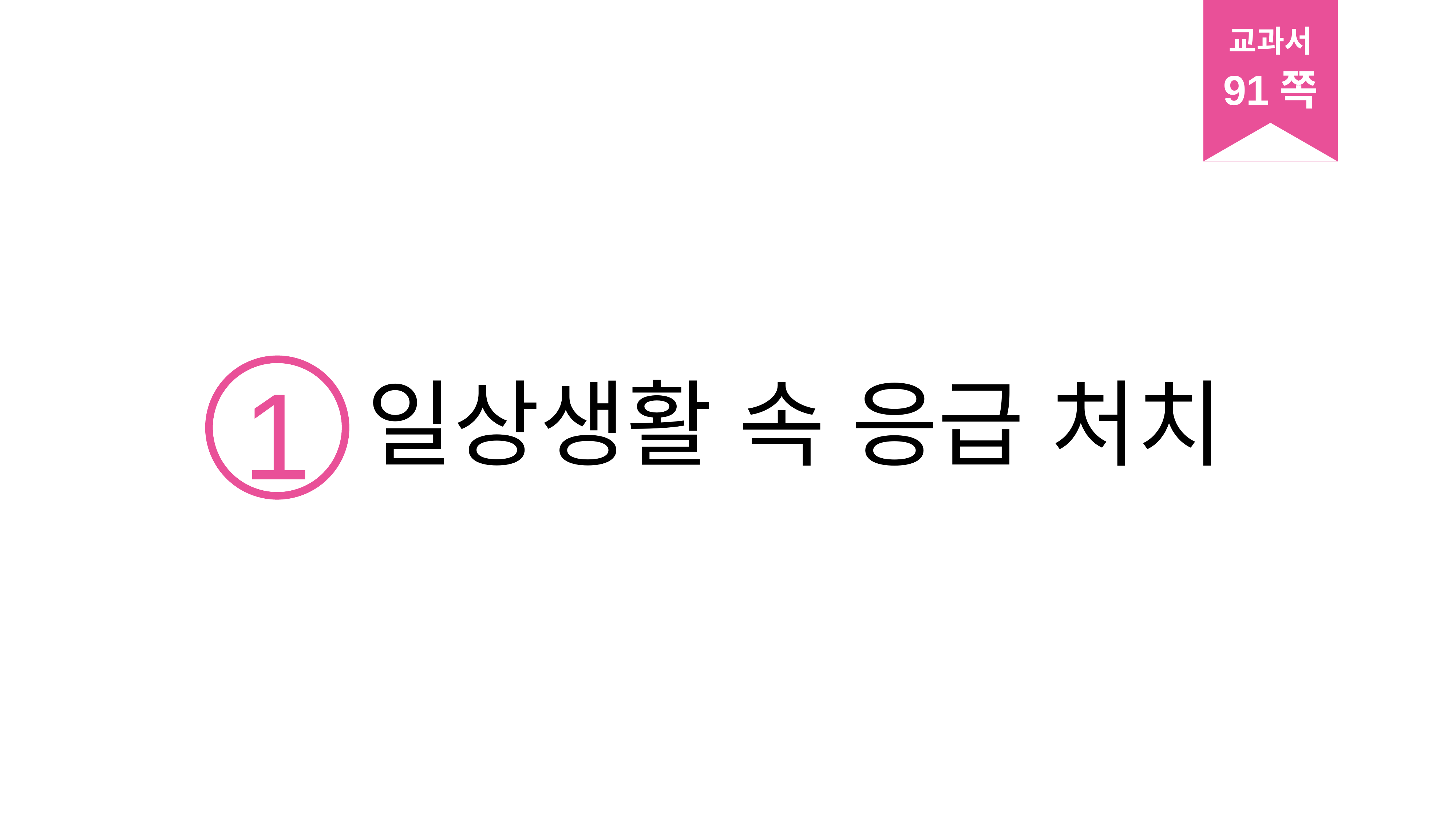

교과서
91쪽

1
일상생활 속 응급 처치